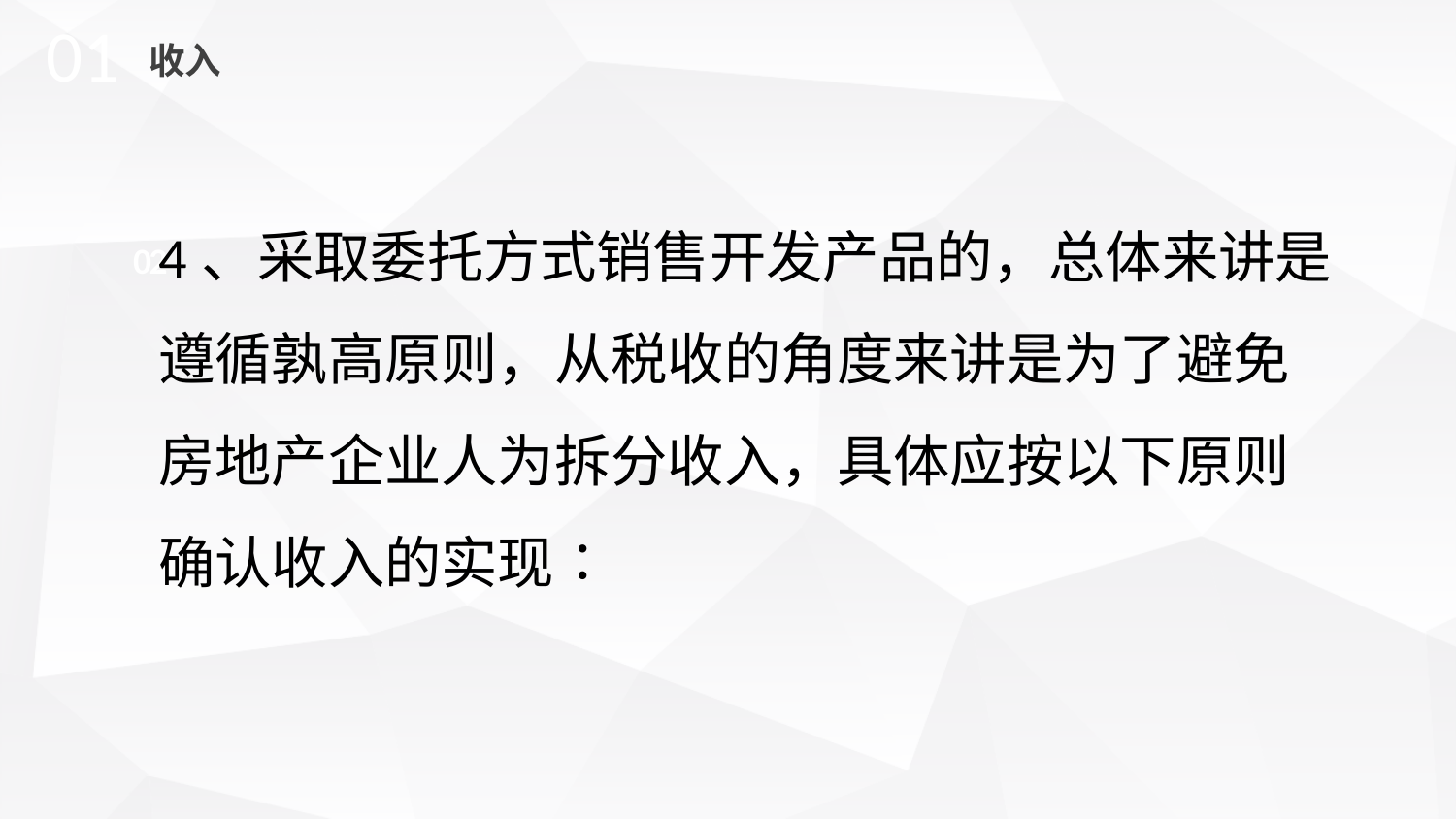

01
收入
4、采取委托方式销售开发产品的，总体来讲是遵循孰高原则，从税收的角度来讲是为了避免房地产企业人为拆分收入，具体应按以下原则确认收入的实现∶
02